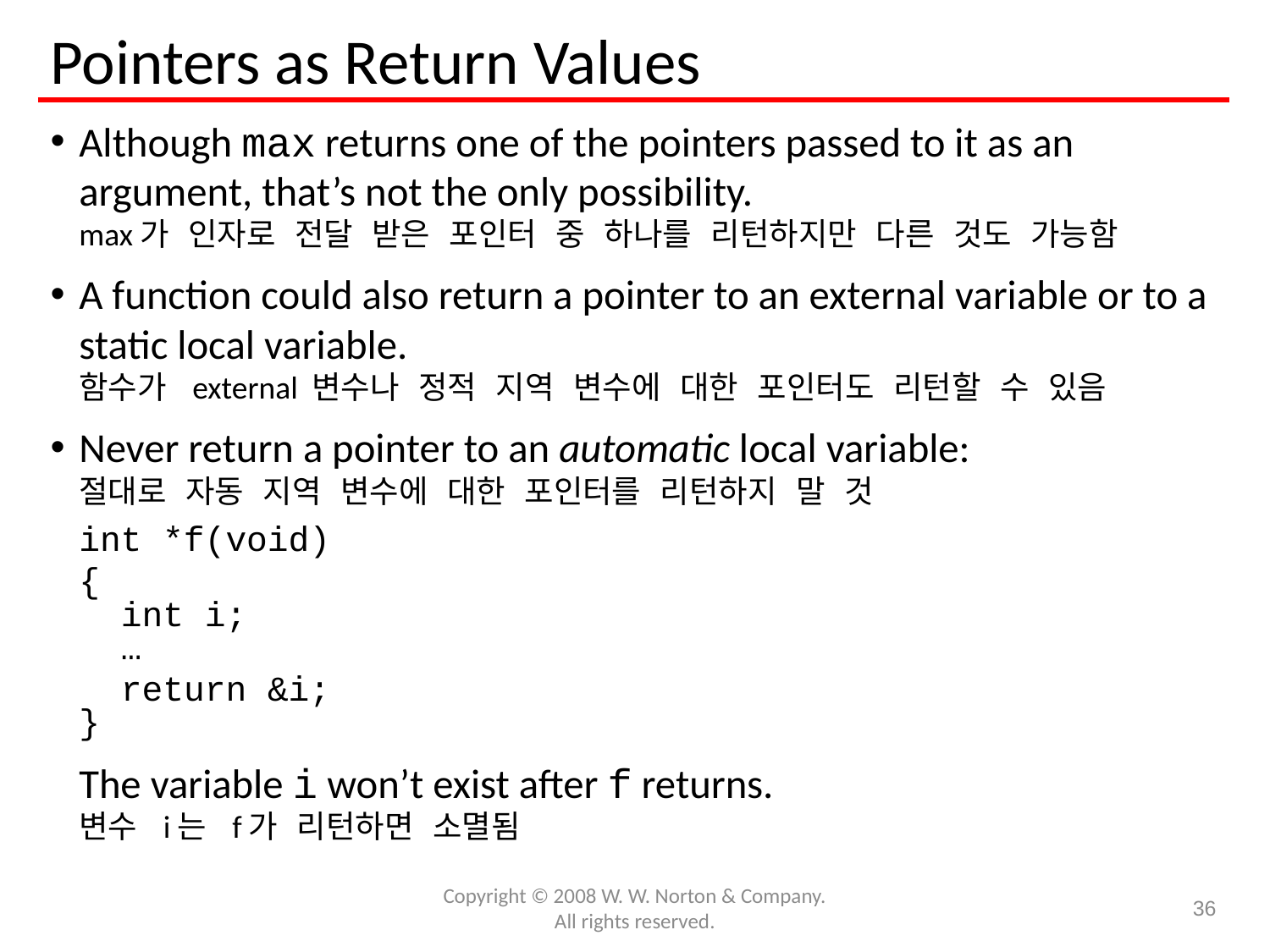

# Pointers as Return Values
Although max returns one of the pointers passed to it as an argument, that’s not the only possibility.
max가 인자로 전달 받은 포인터 중 하나를 리턴하지만 다른 것도 가능함
A function could also return a pointer to an external variable or to a static local variable.
함수가 external 변수나 정적 지역 변수에 대한 포인터도 리턴할 수 있음
Never return a pointer to an automatic local variable:
절대로 자동 지역 변수에 대한 포인터를 리턴하지 말 것
	int *f(void)
	{
	  int i;
	  …
	  return &i;
	}
	The variable i won’t exist after f returns.
변수 i는 f가 리턴하면 소멸됨

Copyright © 2008 W. W. Norton & Company.
All rights reserved.
36